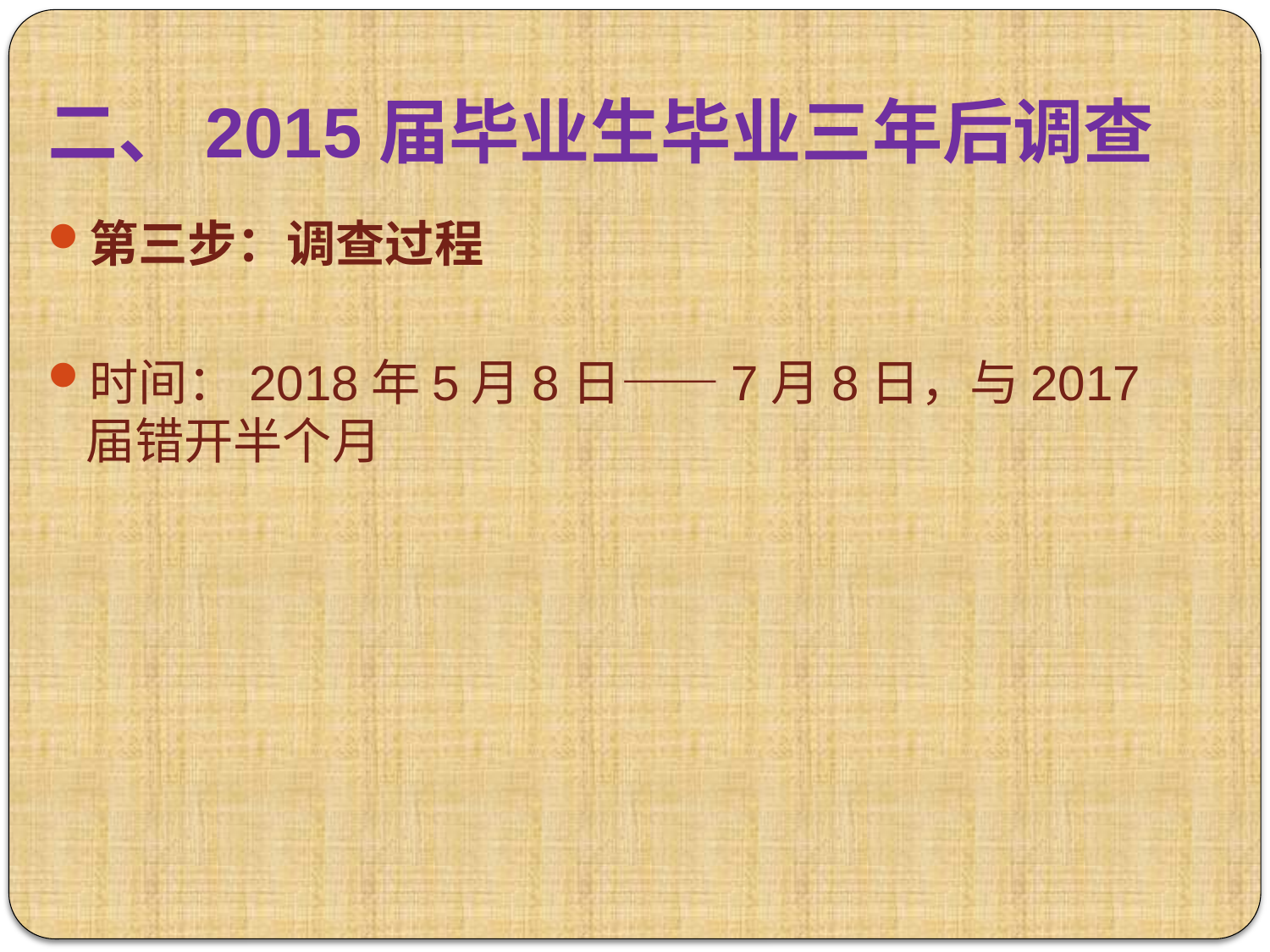

# 二、2015届毕业生毕业三年后调查
第三步：调查过程

时间：2018年5月8日——7月8日，与2017届错开半个月